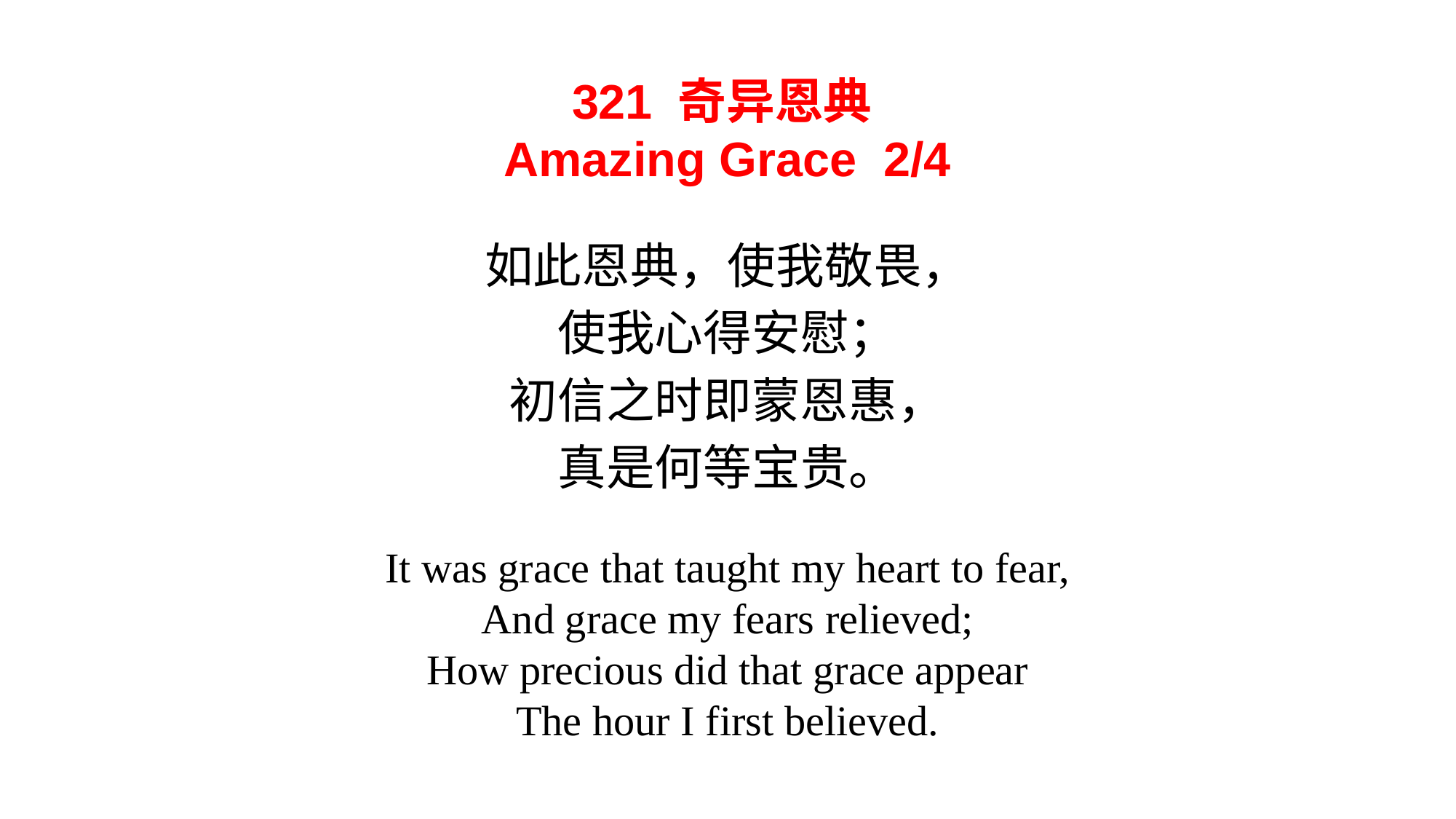

321 奇异恩典
Amazing Grace  2/4
如此恩典，使我敬畏，
使我心得安慰；
初信之时即蒙恩惠，
真是何等宝贵。

It was grace that taught my heart to fear,
And grace my fears relieved;
How precious did that grace appear
The hour I first believed.